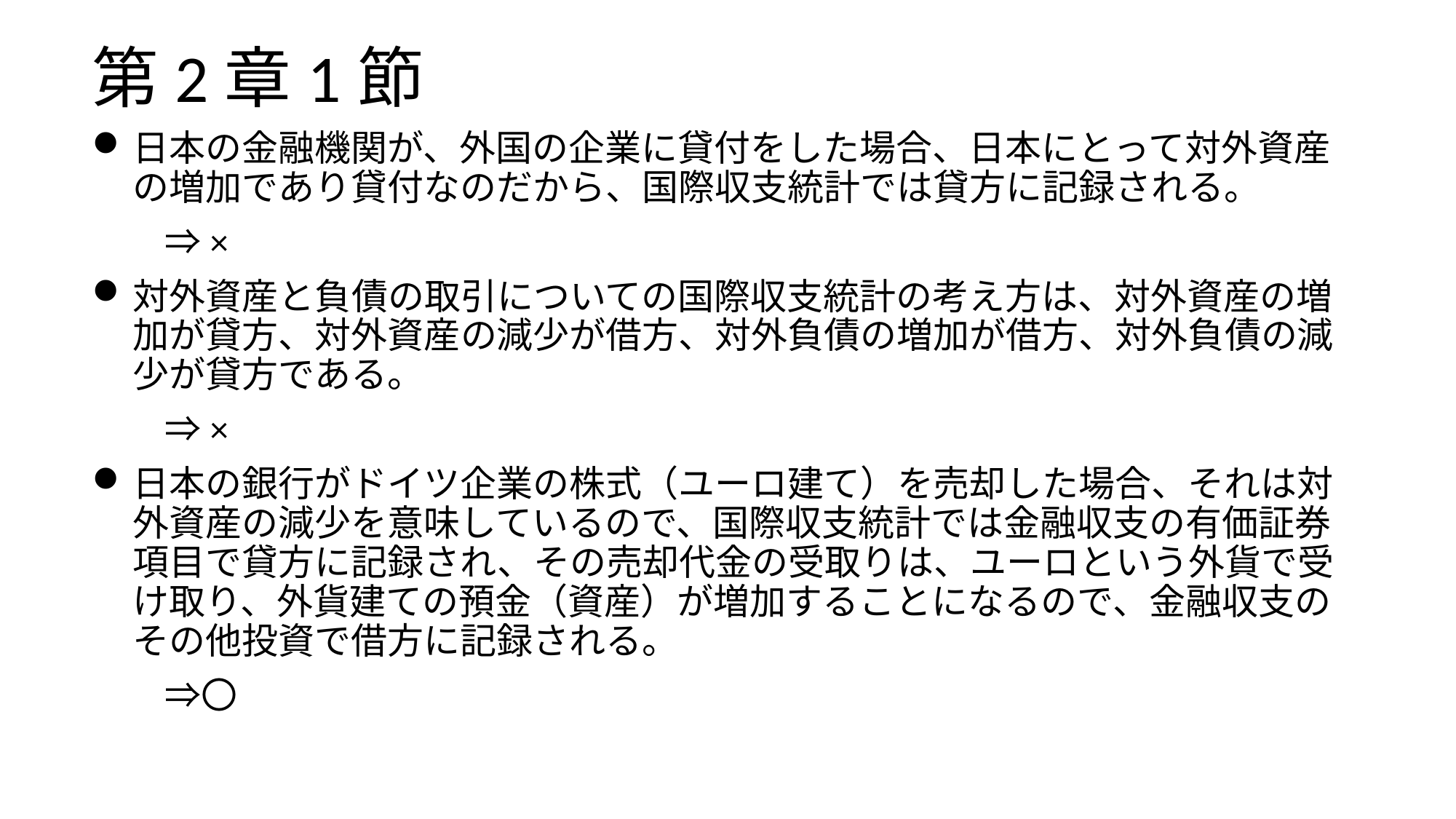

# 第2章1節
日本の金融機関が、外国の企業に貸付をした場合、日本にとって対外資産の増加であり貸付なのだから、国際収支統計では貸方に記録される。
　　⇒×
対外資産と負債の取引についての国際収支統計の考え方は、対外資産の増加が貸方、対外資産の減少が借方、対外負債の増加が借方、対外負債の減少が貸方である。
　　⇒×
日本の銀行がドイツ企業の株式（ユーロ建て）を売却した場合、それは対外資産の減少を意味しているので、国際収支統計では金融収支の有価証券項目で貸方に記録され、その売却代金の受取りは、ユーロという外貨で受け取り、外貨建ての預金（資産）が増加することになるので、金融収支のその他投資で借方に記録される。
　　⇒〇